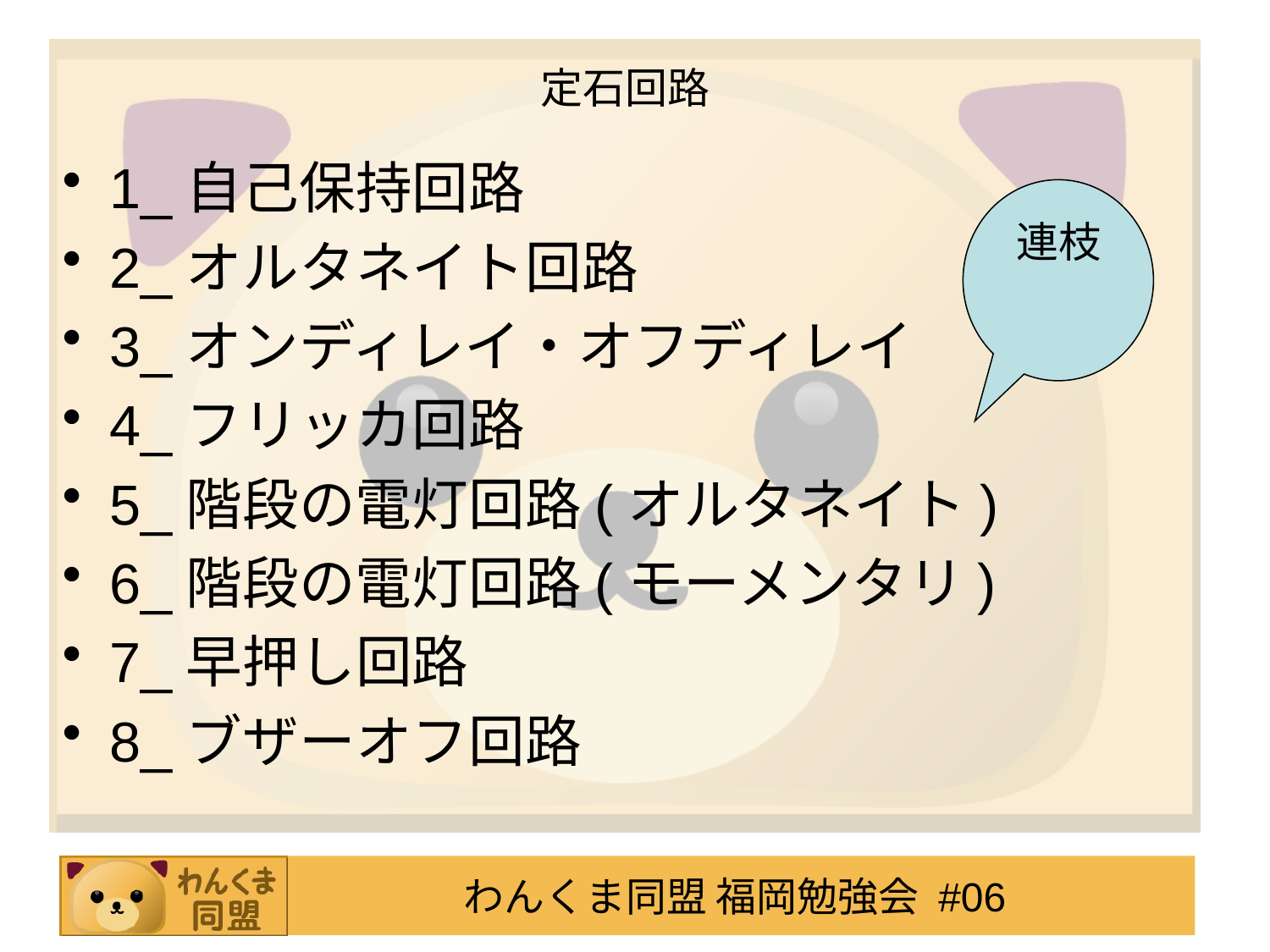

# 定石回路
1_自己保持回路
2_オルタネイト回路
3_オンディレイ・オフディレイ
4_フリッカ回路
5_階段の電灯回路(オルタネイト)
6_階段の電灯回路(モーメンタリ)
7_早押し回路
8_ブザーオフ回路
連枝